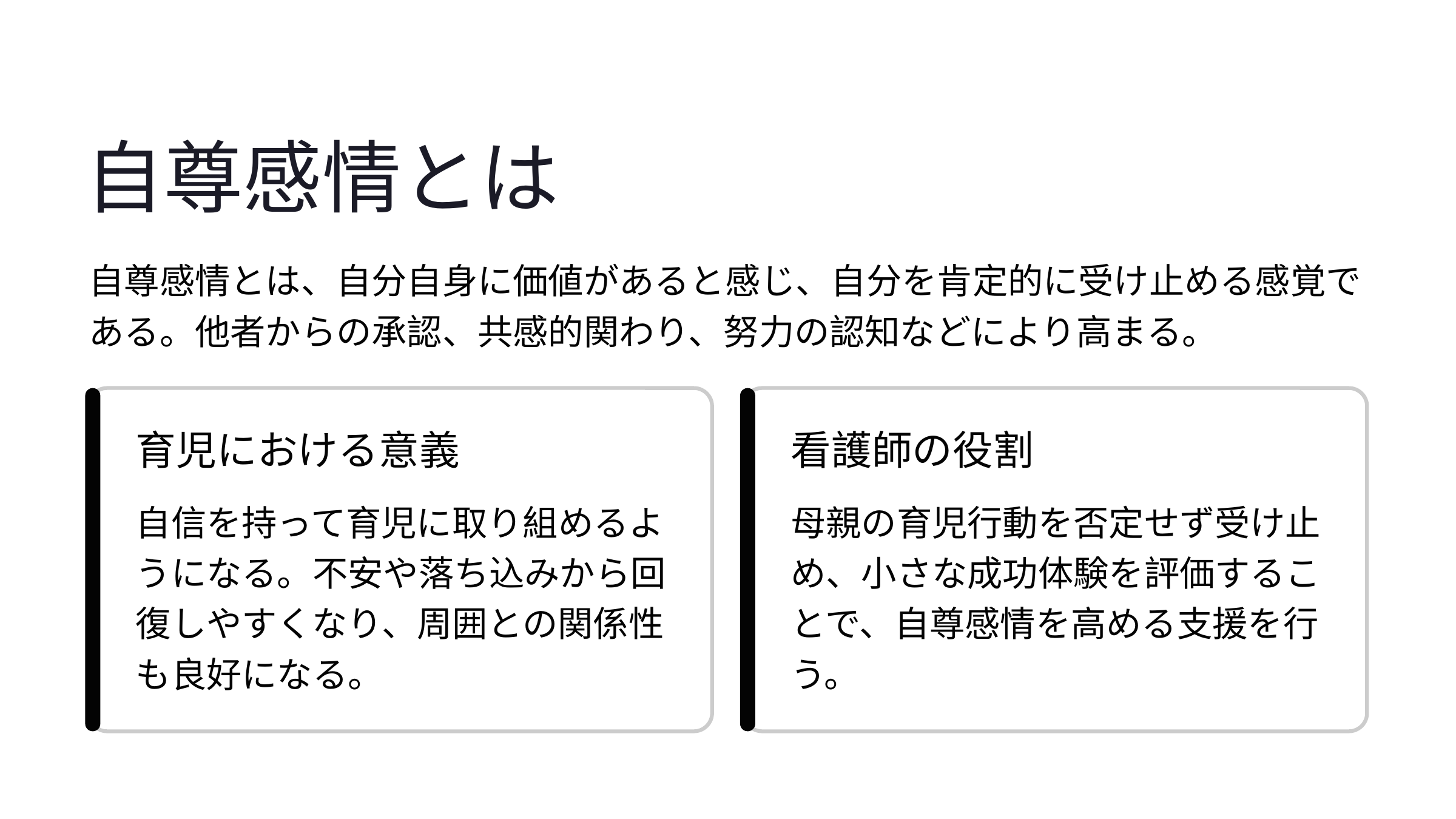

自尊感情とは
自尊感情とは、自分自身に価値があると感じ、自分を肯定的に受け止める感覚である。他者からの承認、共感的関わり、努力の認知などにより高まる。

育児における意義
看護師の役割
自信を持って育児に取り組めるようになる。不安や落ち込みから回復しやすくなり、周囲との関係性も良好になる。
母親の育児行動を否定せず受け止め、小さな成功体験を評価することで、自尊感情を高める支援を行う。